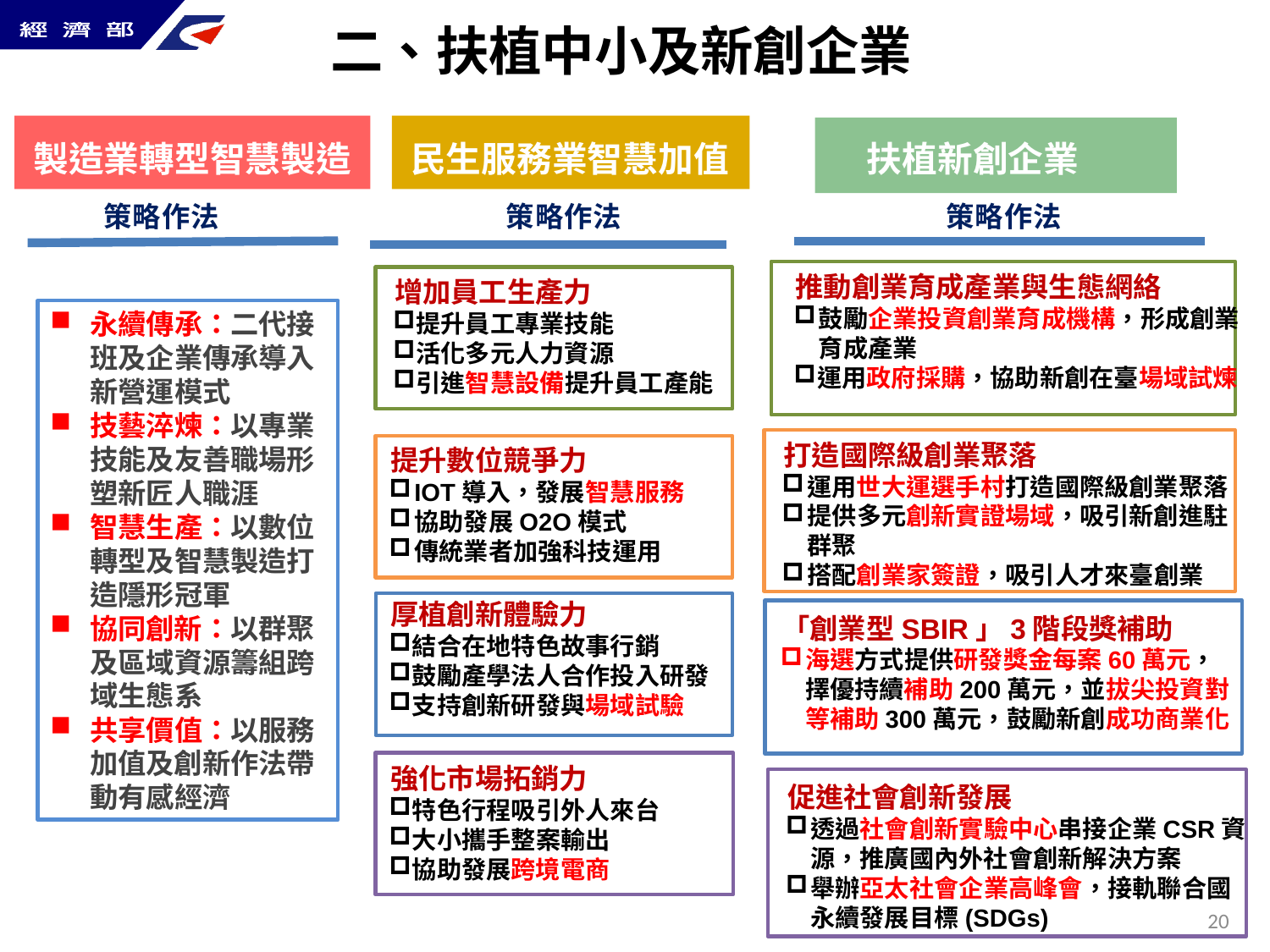

二、扶植中小及新創企業

製造業轉型智慧製造
民生服務業智慧加值
扶植新創企業
策略作法
策略作法
策略作法

推動創業育成產業與生態網絡
鼓勵企業投資創業育成機構，形成創業育成產業
運用政府採購，協助新創在臺場域試煉

增加員工生產力
提升員工專業技能
活化多元人力資源
引進智慧設備提升員工產能
永續傳承：二代接班及企業傳承導入新營運模式
技藝淬煉：以專業技能及友善職場形塑新匠人職涯
智慧生產：以數位轉型及智慧製造打造隱形冠軍
協同創新：以群聚及區域資源籌組跨域生態系
共享價值：以服務加值及創新作法帶動有感經濟

打造國際級創業聚落
運用世大運選手村打造國際級創業聚落
提供多元創新實證場域，吸引新創進駐群聚
搭配創業家簽證，吸引人才來臺創業

提升數位競爭力
IOT導入，發展智慧服務
協助發展O2O模式
傳統業者加強科技運用

厚植創新體驗力
結合在地特色故事行銷
鼓勵產學法人合作投入研發
支持創新研發與場域試驗

「創業型SBIR」3階段獎補助
海選方式提供研發獎金每案60萬元，擇優持續補助200萬元，並拔尖投資對等補助300萬元，鼓勵新創成功商業化

強化市場拓銷力
特色行程吸引外人來台
大小攜手整案輸出
協助發展跨境電商

促進社會創新發展
透過社會創新實驗中心串接企業CSR資源，推廣國內外社會創新解決方案
舉辦亞太社會企業高峰會，接軌聯合國永續發展目標(SDGs)
20
20